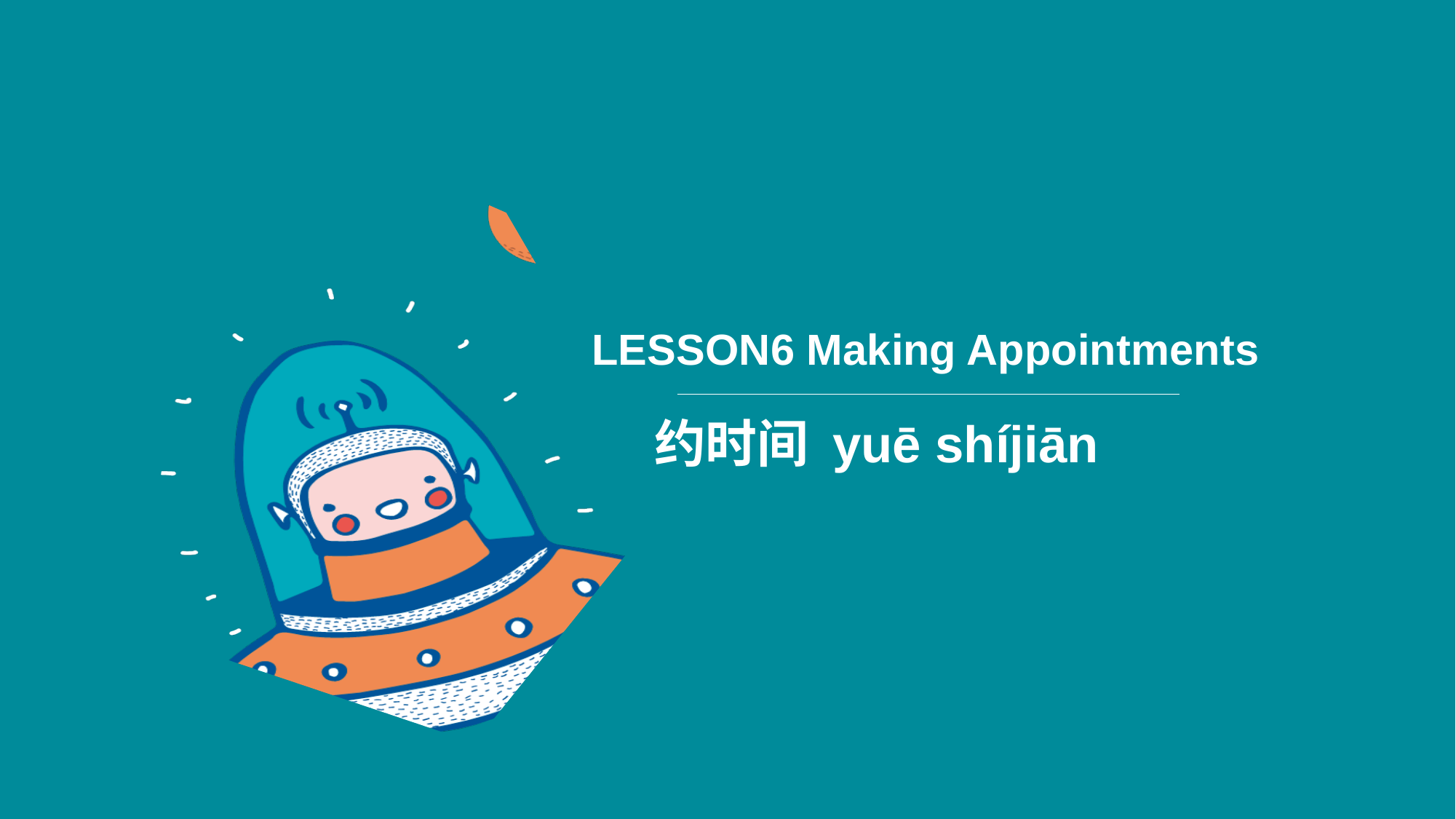

# LESSON6 Making Appointments
约时间 yuē shíjiān